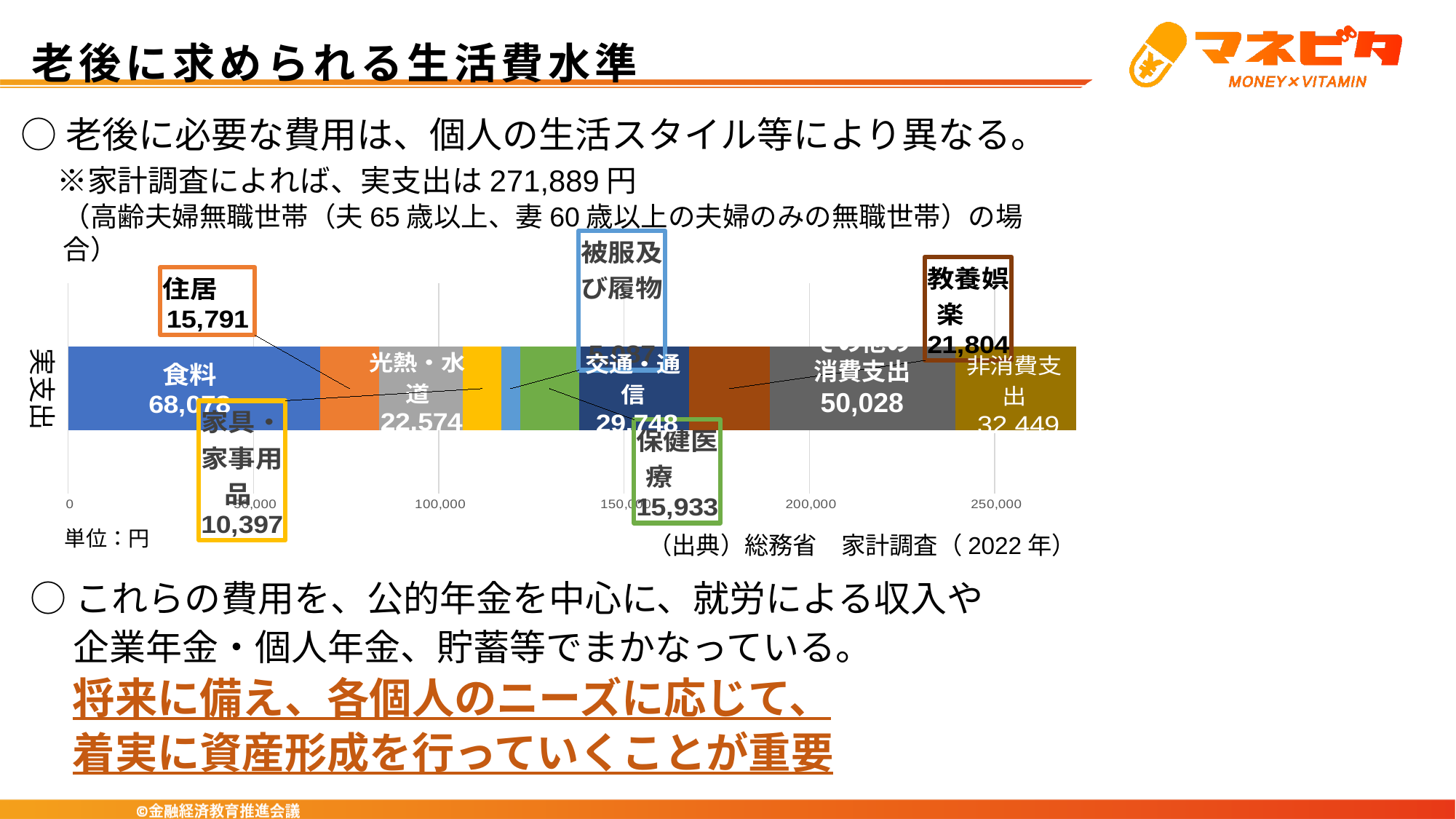

老後に求められる生活費水準
○老後に必要な費用は、個人の生活スタイル等により異なる。
　※家計調査によれば、実支出は271,889円
（高齢夫婦無職世帯（夫65歳以上、妻60歳以上の夫婦のみの無職世帯）の場合）

### Chart

| Category | 食料 | 住居 | 光熱・水道 | 家具・家事用品 | 被服及び履物 | 保健医療 | 交通・通信 | 教養娯楽 | その他の消費支出 | 非消費支出 |
|---|---|---|---|---|---|---|---|---|---|---|
実支出
単位：円
（出典）総務省　家計調査（2022年）
その他の
消費支出
50,028
○これらの費用を、公的年金を中心に、就労による収入や
企業年金・個人年金、貯蓄等でまかなっている。
　将来に備え、各個人のニーズに応じて、
　着実に資産形成を行っていくことが重要